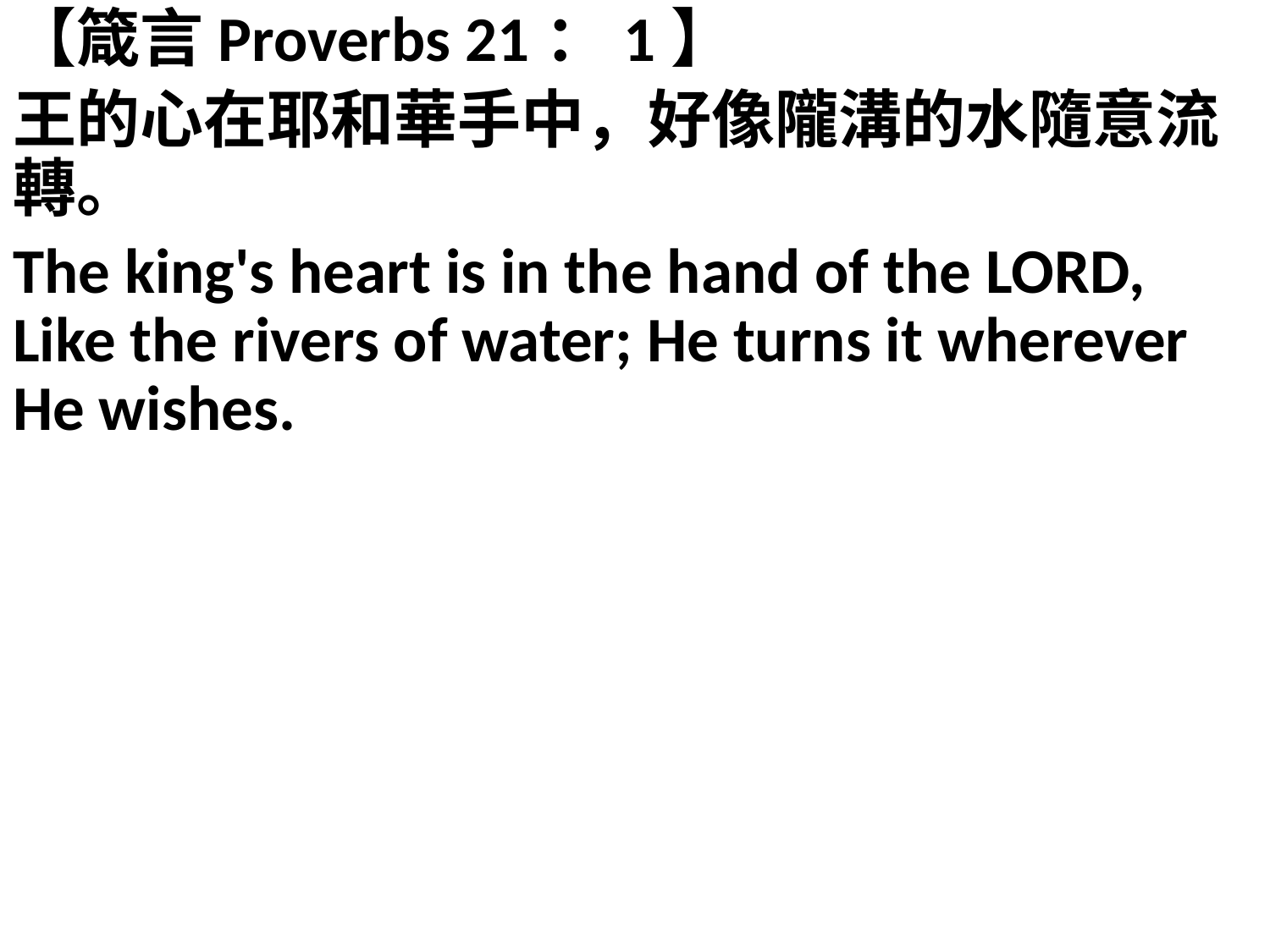

【箴言Proverbs 21：1】
王的心在耶和華手中，好像隴溝的水隨意流轉。
The king's heart is in the hand of the LORD, Like the rivers of water; He turns it wherever He wishes.